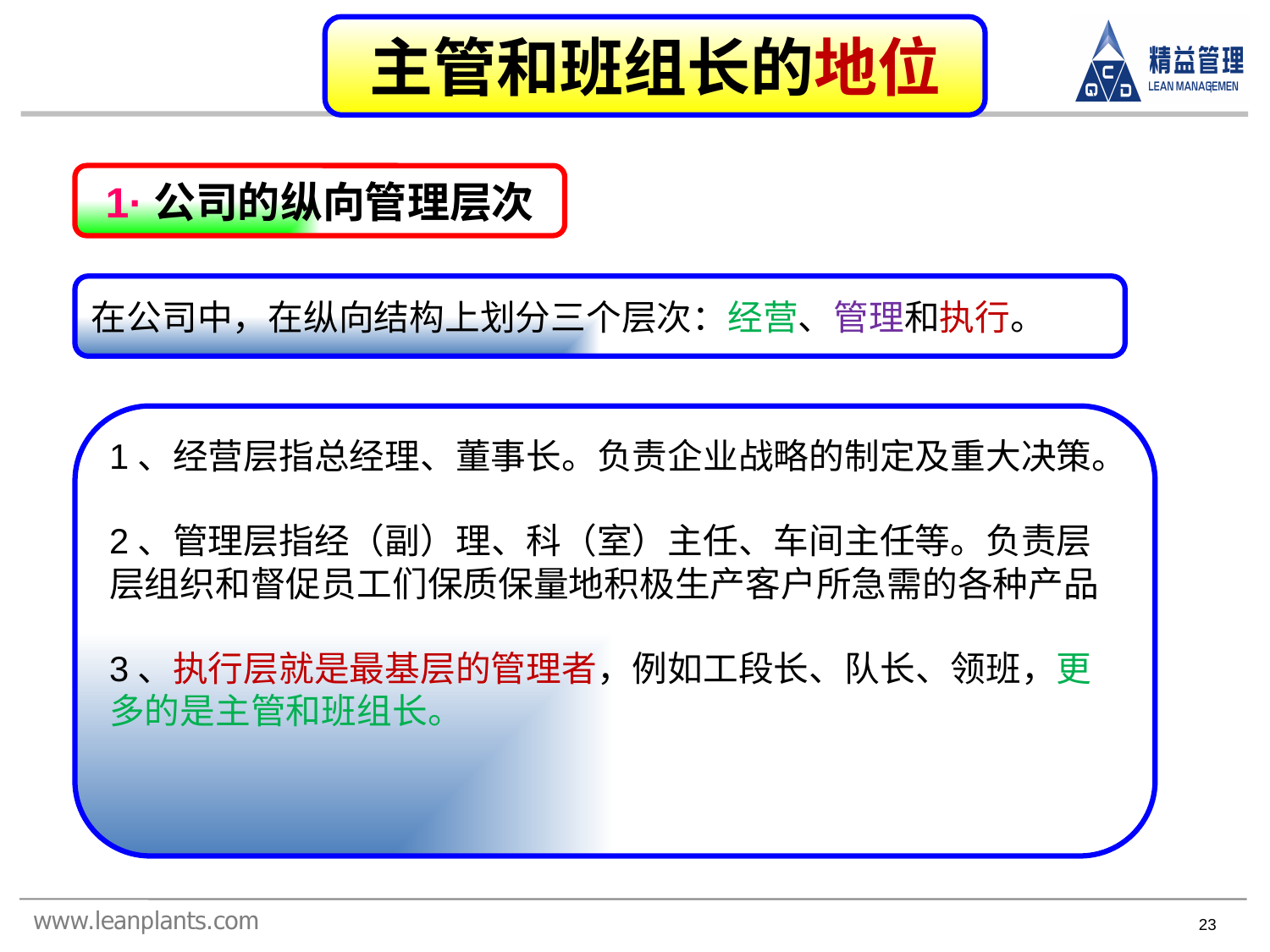

主管和班组长的地位
#
1·公司的纵向管理层次
在公司中，在纵向结构上划分三个层次：经营、管理和执行。

1、经营层指总经理、董事长。负责企业战略的制定及重大决策。

2、管理层指经（副）理、科（室）主任、车间主任等。负责层层组织和督促员工们保质保量地积极生产客户所急需的各种产品

3、执行层就是最基层的管理者，例如工段长、队长、领班，更多的是主管和班组长。